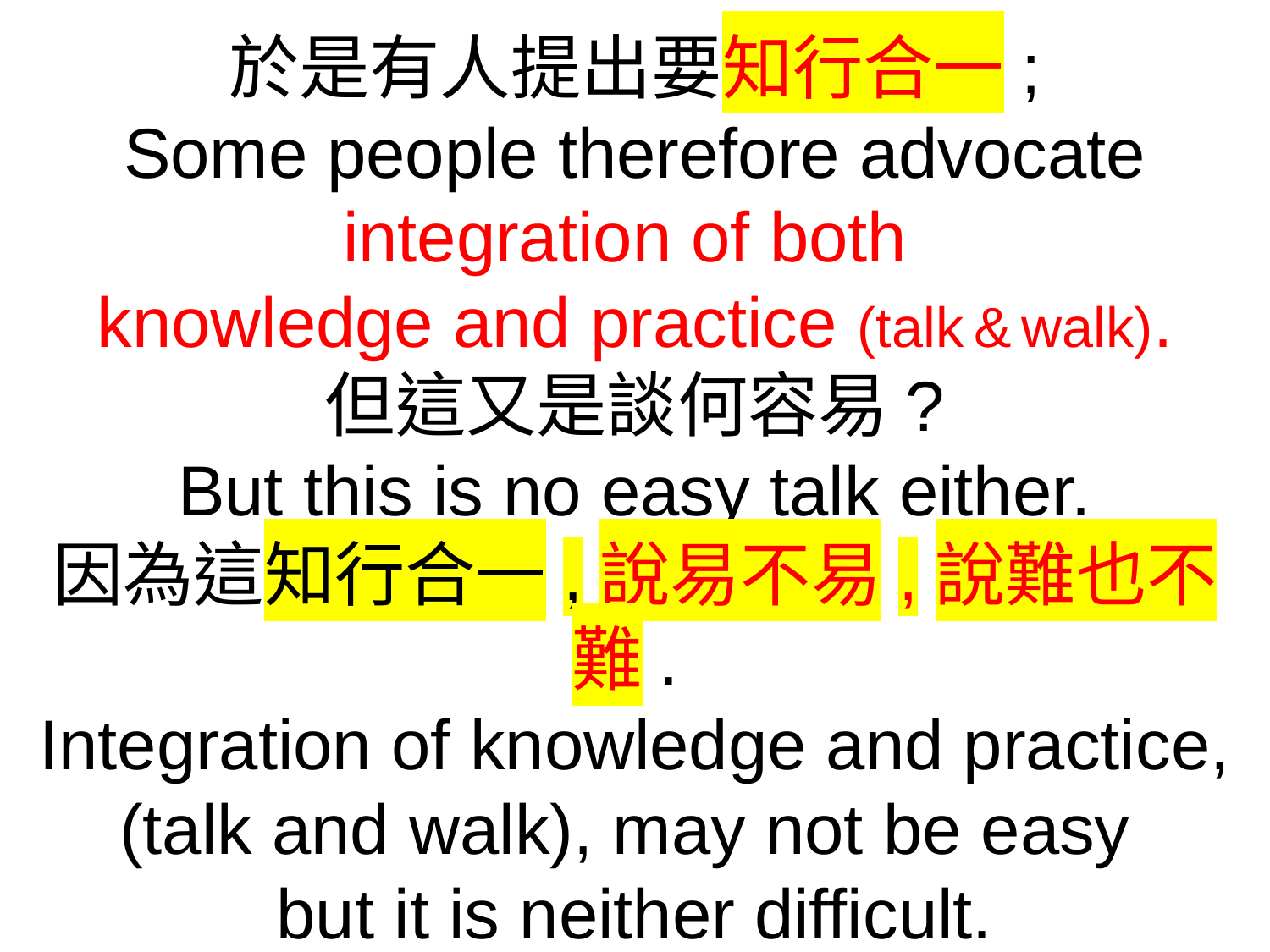

於是有人提出要知行合一;
Some people therefore advocate integration of both
knowledge and practice (talk & walk).
但這又是談何容易?
But this is no easy talk either.
因為這知行合一,說易不易,說難也不難.
Integration of knowledge and practice, (talk and walk), may not be easy
but it is neither difficult.